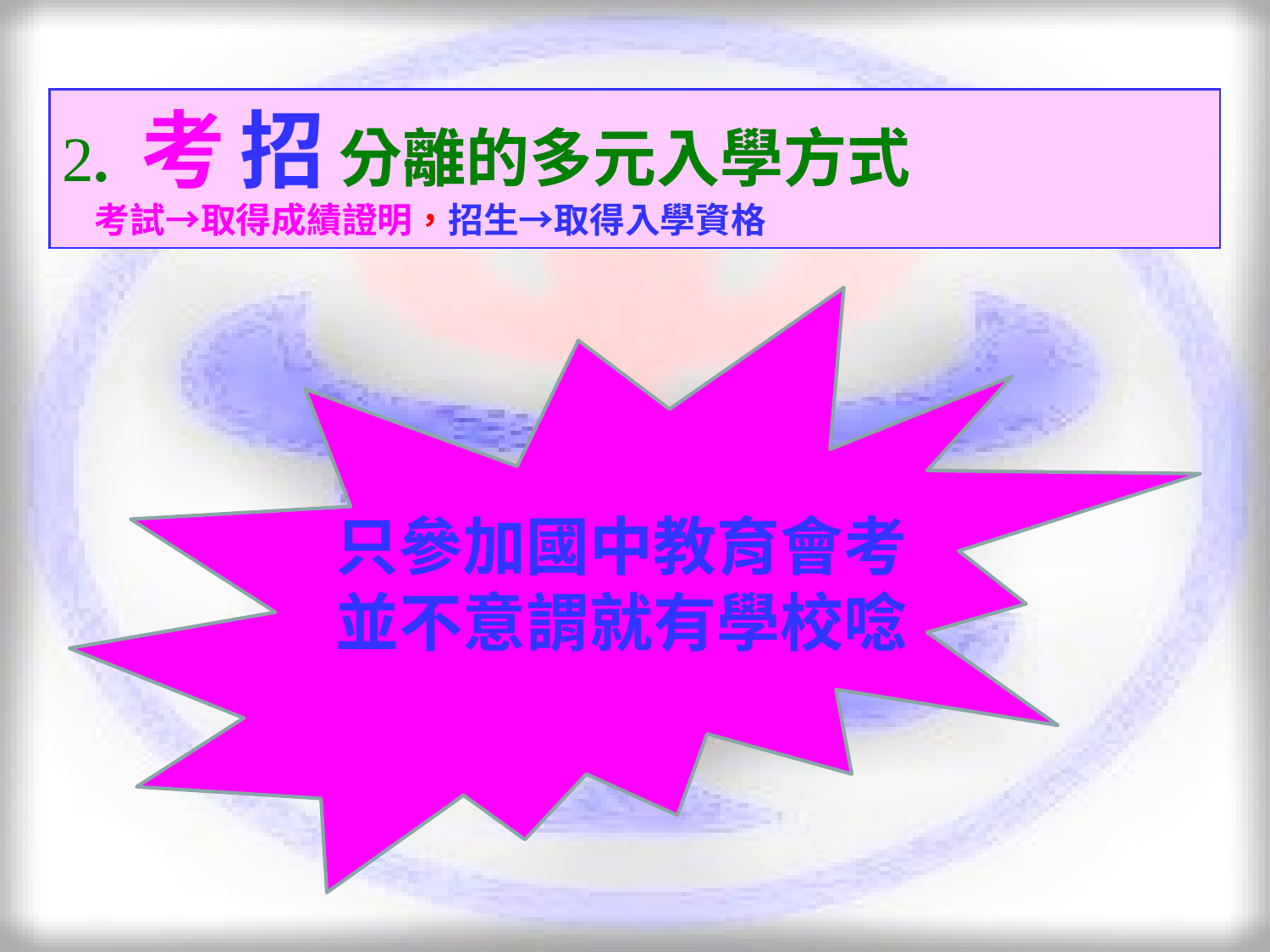

2. 考 招 分離的多元入學方式
   考試→取得成績證明，招生→取得入學資格

只參加國中教育會考
並不意謂就有學校唸